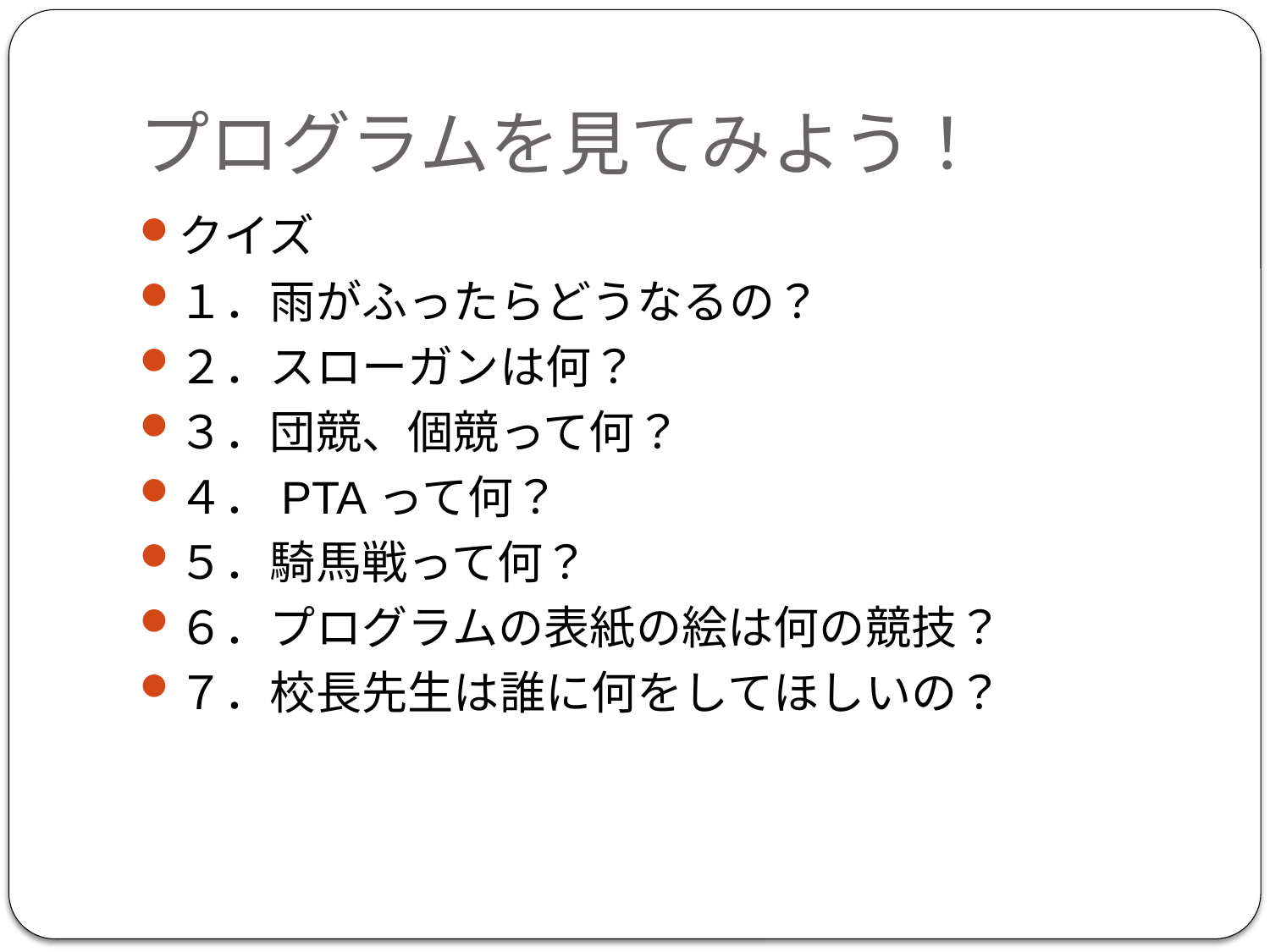

# プログラムを見てみよう！
クイズ
１．雨がふったらどうなるの？
２．スローガンは何？
３．団競、個競って何？
４．PTAって何？
５．騎馬戦って何？
６．プログラムの表紙の絵は何の競技？
７．校長先生は誰に何をしてほしいの？